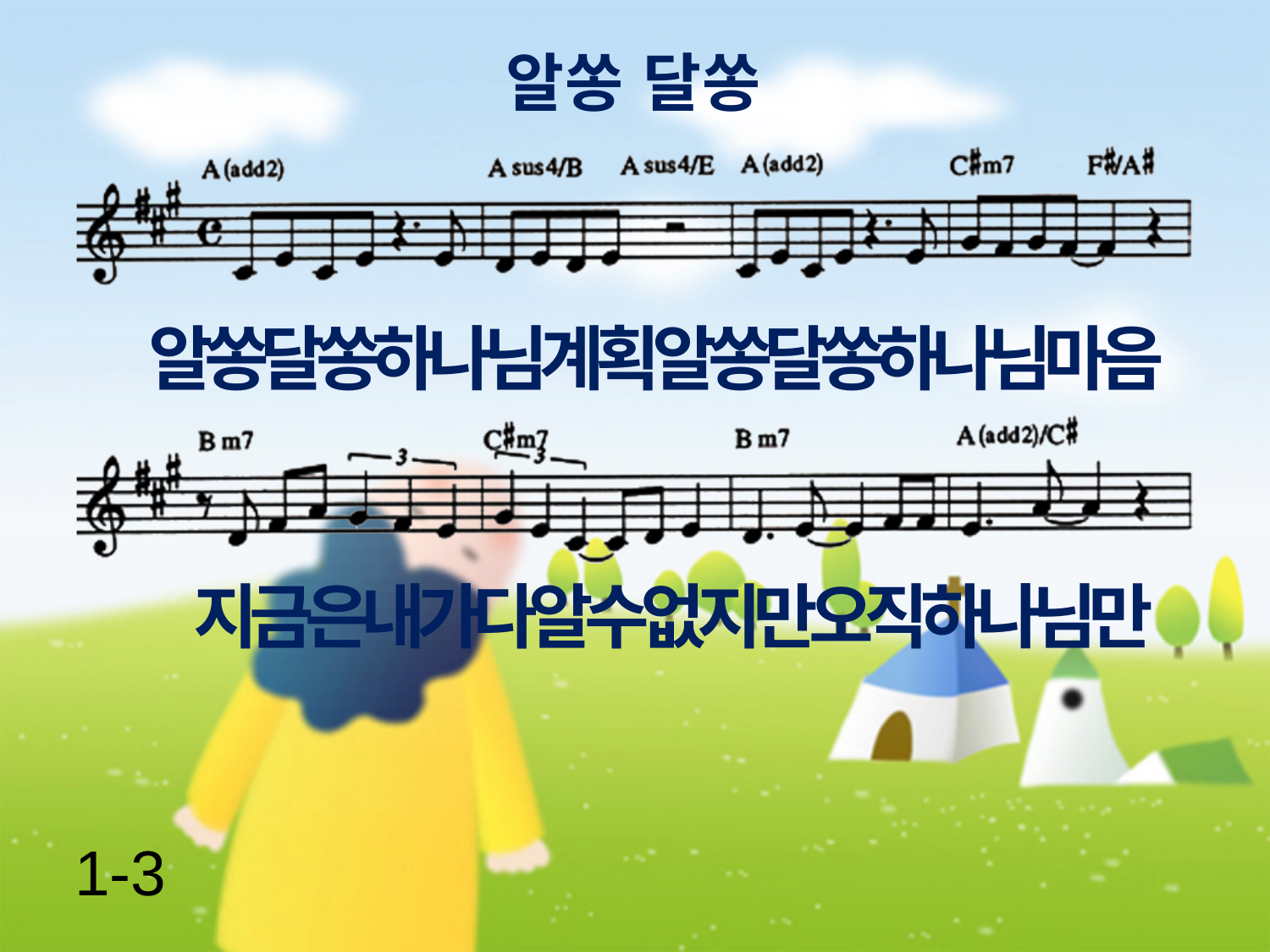

알쏭 달쏭
알쏭달쏭하나님계획알쏭달쏭하나님마음
지금은내가다알수없지만오직하나님만
1-3